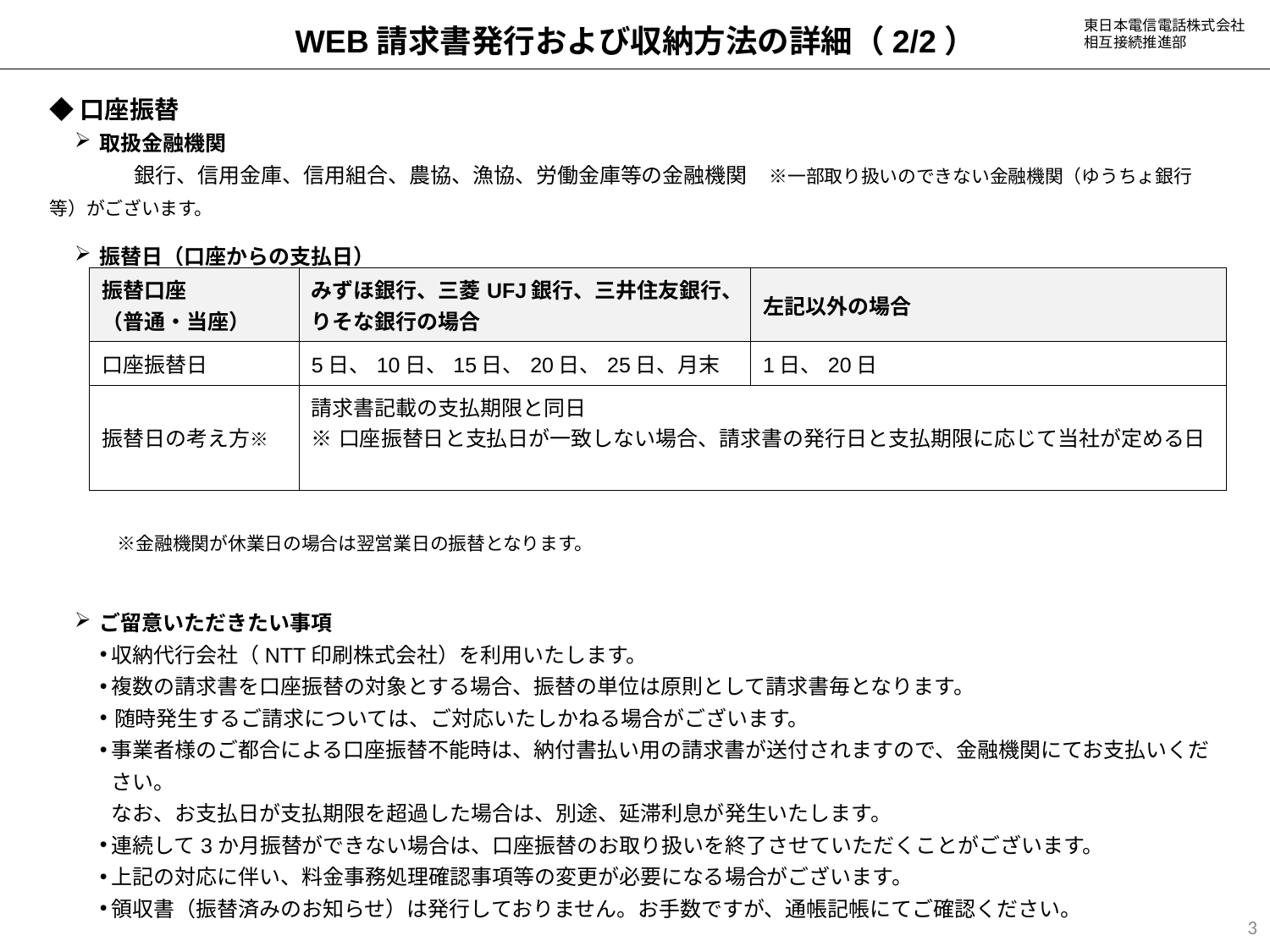

東日本電信電話株式会社
相互接続推進部
WEB請求書発行および収納方法の詳細（2/2）
◆口座振替
取扱金融機関
　　　　銀行、信用金庫、信用組合、農協、漁協、労働金庫等の金融機関　※一部取り扱いのできない金融機関（ゆうちょ銀行等）がございます。

振替日（口座からの支払日）

　　　 ※金融機関が休業日の場合は翌営業日の振替となります。

ご留意いただきたい事項
収納代行会社（NTT印刷株式会社）を利用いたします。
複数の請求書を口座振替の対象とする場合、振替の単位は原則として請求書毎となります。
随時発生するご請求については、ご対応いたしかねる場合がございます。
事業者様のご都合による口座振替不能時は、納付書払い用の請求書が送付されますので、金融機関にてお支払いください。
なお、お支払日が支払期限を超過した場合は、別途、延滞利息が発生いたします。
連続して3か月振替ができない場合は、口座振替のお取り扱いを終了させていただくことがございます。
上記の対応に伴い、料金事務処理確認事項等の変更が必要になる場合がございます。
領収書（振替済みのお知らせ）は発行しておりません。お手数ですが、通帳記帳にてご確認ください。
| 振替口座 （普通・当座） | みずほ銀行、三菱UFJ銀行、三井住友銀行、 りそな銀行の場合 | 左記以外の場合 |
| --- | --- | --- |
| 口座振替日 | 5日、10日、15日、20日、25日、月末 | 1日、20日 |
| 振替日の考え方※ | 請求書記載の支払期限と同日 ※口座振替日と支払日が一致しない場合、請求書の発行日と支払期限に応じて当社が定める日 |  |
3